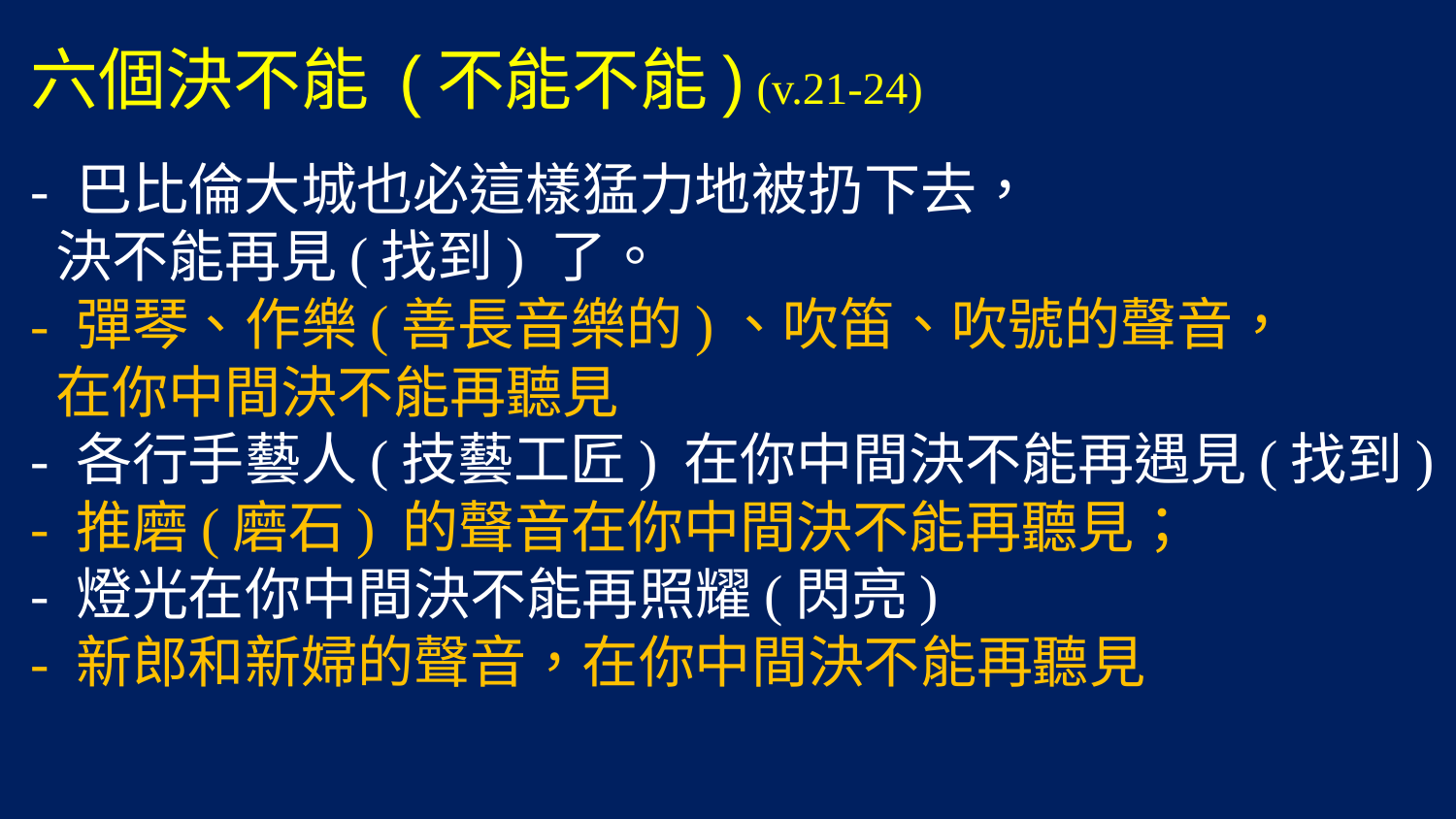

# 六個決不能 (不能不能) (v.21-24) - 巴比倫大城也必這樣猛力地被扔下去， 決不能再見(找到) 了。 - 彈琴、作樂(善長音樂的)、吹笛、吹號的聲音， 在你中間決不能再聽見 - 各行手藝人(技藝工匠) 在你中間決不能再遇見(找到) - 推磨(磨石) 的聲音在你中間決不能再聽見； - 燈光在你中間決不能再照耀(閃亮) - 新郎和新婦的聲音，在你中間決不能再聽見